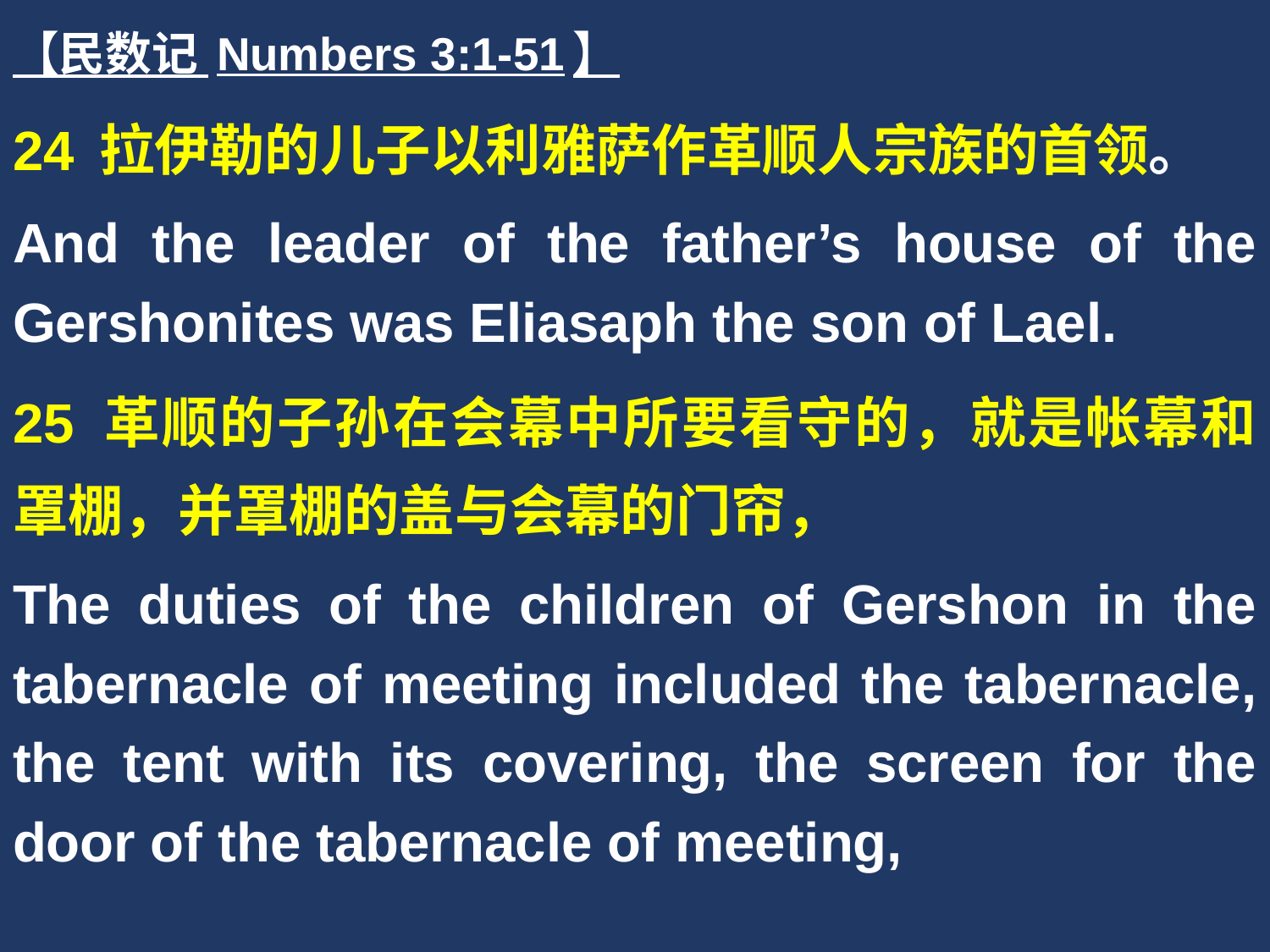

【民数记 Numbers 3:1-51】
24 拉伊勒的儿子以利雅萨作革顺人宗族的首领。
And the leader of the father’s house of the Gershonites was Eliasaph the son of Lael.
25 革顺的子孙在会幕中所要看守的，就是帐幕和罩棚，并罩棚的盖与会幕的门帘，
The duties of the children of Gershon in the tabernacle of meeting included the tabernacle, the tent with its covering, the screen for the door of the tabernacle of meeting,